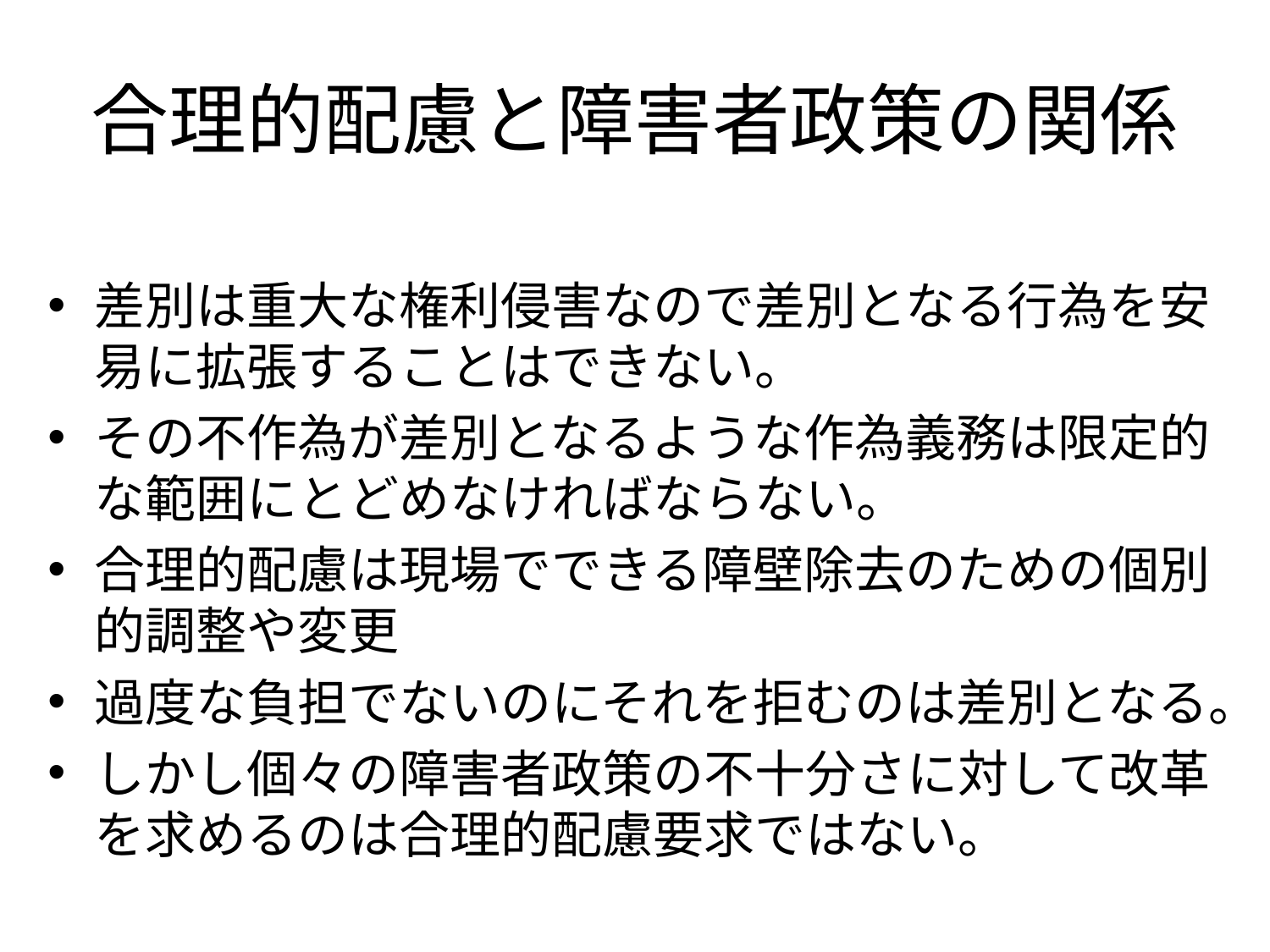

# 合理的配慮と障害者政策の関係
差別は重大な権利侵害なので差別となる行為を安易に拡張することはできない。
その不作為が差別となるような作為義務は限定的な範囲にとどめなければならない。
合理的配慮は現場でできる障壁除去のための個別的調整や変更
過度な負担でないのにそれを拒むのは差別となる。
しかし個々の障害者政策の不十分さに対して改革を求めるのは合理的配慮要求ではない。